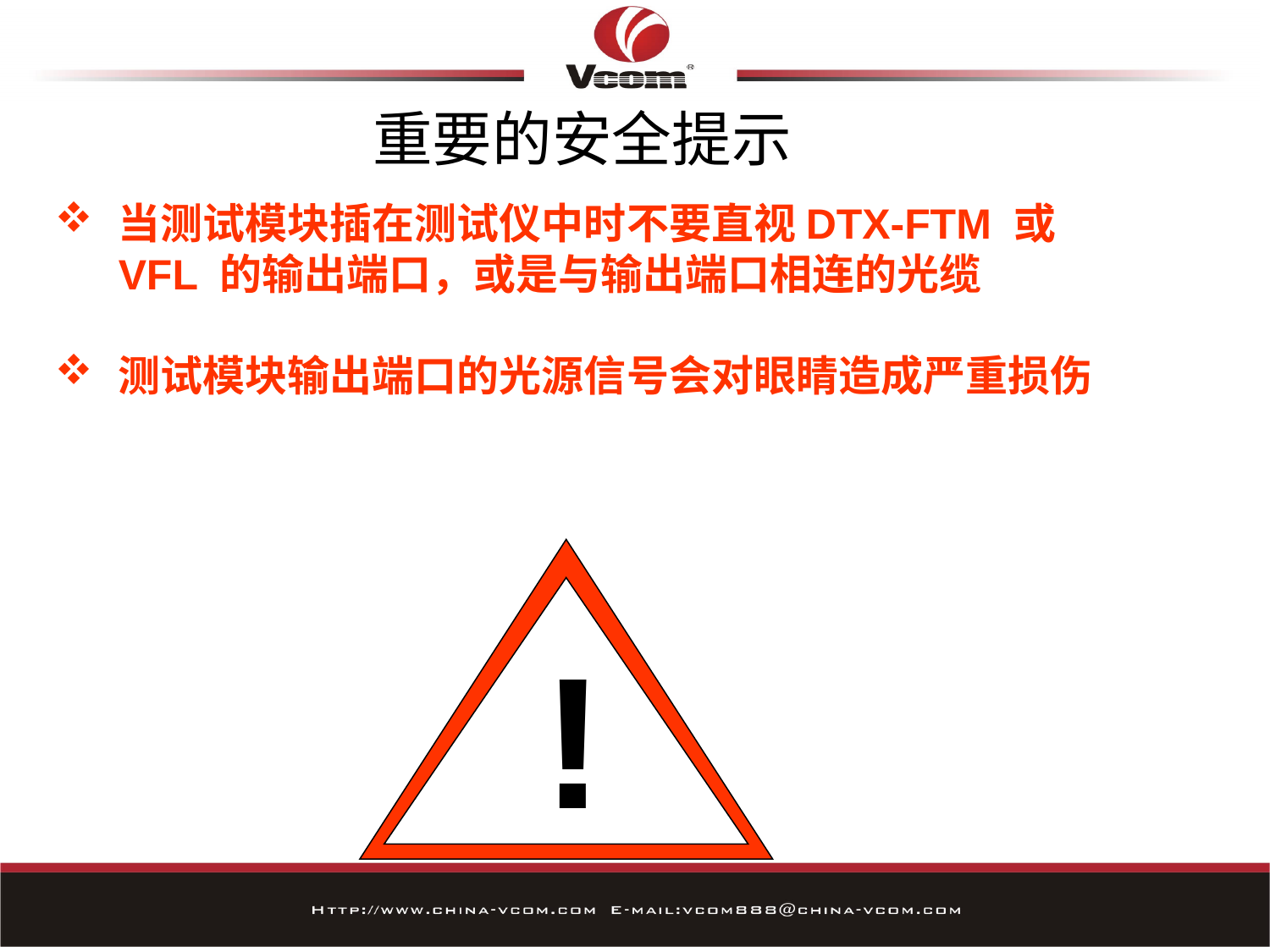

# 重要的安全提示
当测试模块插在测试仪中时不要直视DTX-FTM 或 VFL 的输出端口，或是与输出端口相连的光缆

测试模块输出端口的光源信号会对眼睛造成严重损伤

!